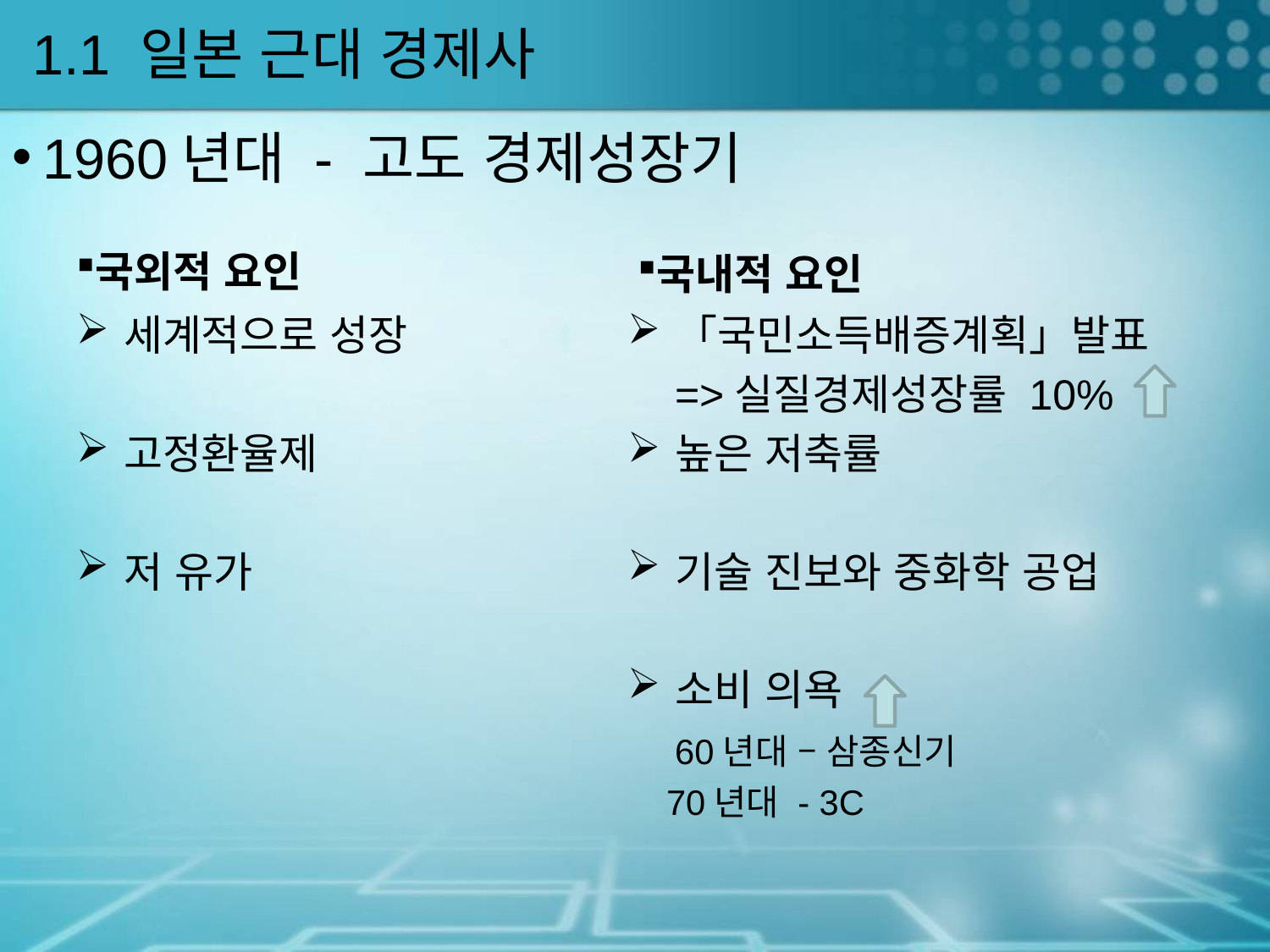

# 1.1 일본 근대 경제사
1960년대 - 고도 경제성장기
국외적 요인
국내적 요인
세계적으로 성장

고정환율제

저 유가
「국민소득배증계획」발표
    =>실질경제성장률 10%
높은 저축률

기술 진보와 중화학 공업

소비 의욕
    60년대 – 삼종신기
    70년대 - 3C